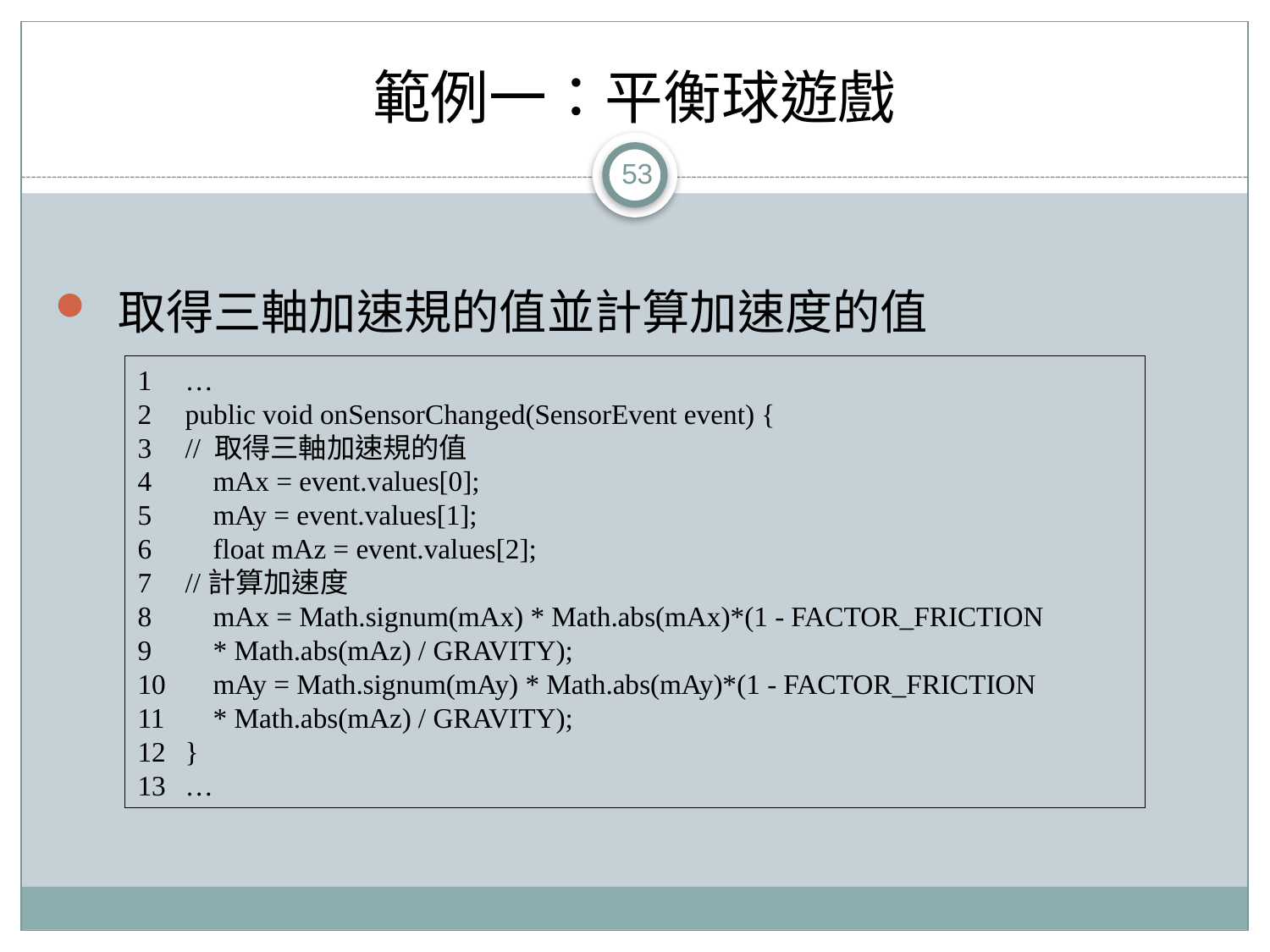

# 範例一：平衡球遊戲
53
取得三軸加速規的值並計算加速度的值

1	…
2	public void onSensorChanged(SensorEvent event) {
3	// 取得三軸加速規的值
4	    mAx = event.values[0];
5	    mAy = event.values[1];
6	    float mAz = event.values[2];
7	//計算加速度
8	    mAx = Math.signum(mAx) * Math.abs(mAx)*(1 - FACTOR_FRICTION
9	    * Math.abs(mAz) / GRAVITY);
10	    mAy = Math.signum(mAy) * Math.abs(mAy)*(1 - FACTOR_FRICTION
11	    * Math.abs(mAz) / GRAVITY);
12	}
13	…